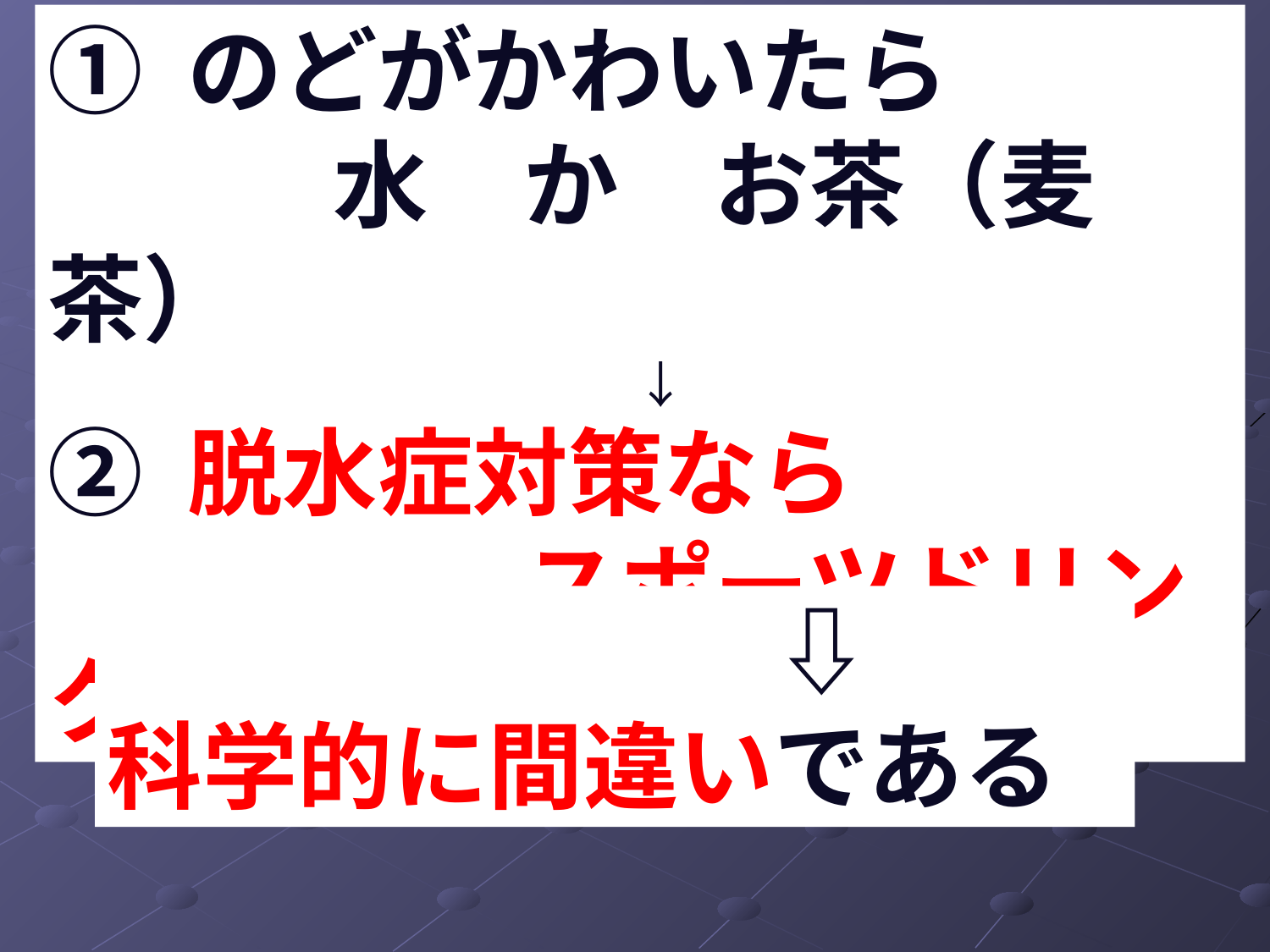

① のどがかわいたら
　　　水　か　お茶（麦茶）
　　　　　　　　　　　　　　　　　　↓
② 脱水症対策なら
　　　　　スポーツドリンク
　　　　　　　⇩
科学的に間違いである